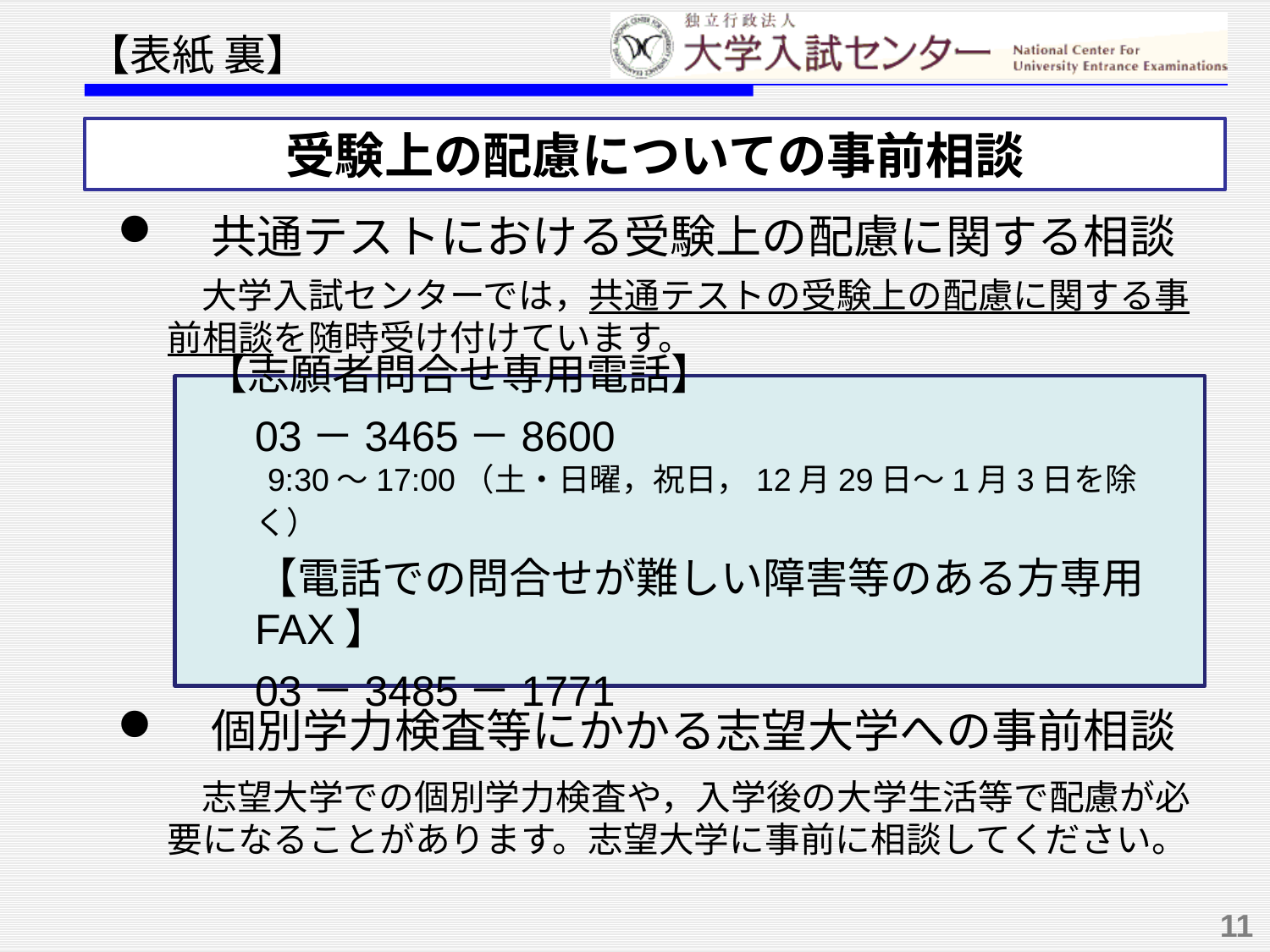

【表紙 裏】
受験上の配慮についての事前相談
　共通テストにおける受験上の配慮に関する相談
大学入試センターでは，共通テストの受験上の配慮に関する事前相談を随時受け付けています。
【志願者問合せ専用電話】
03－3465－8600
 9:30～17:00（土・日曜，祝日，12月29日～1月3日を除く）
【電話での問合せが難しい障害等のある方専用FAX】
03－3485－1771
　個別学力検査等にかかる志望大学への事前相談
志望大学での個別学力検査や，入学後の大学生活等で配慮が必要になることがあります。志望大学に事前に相談してください。
11